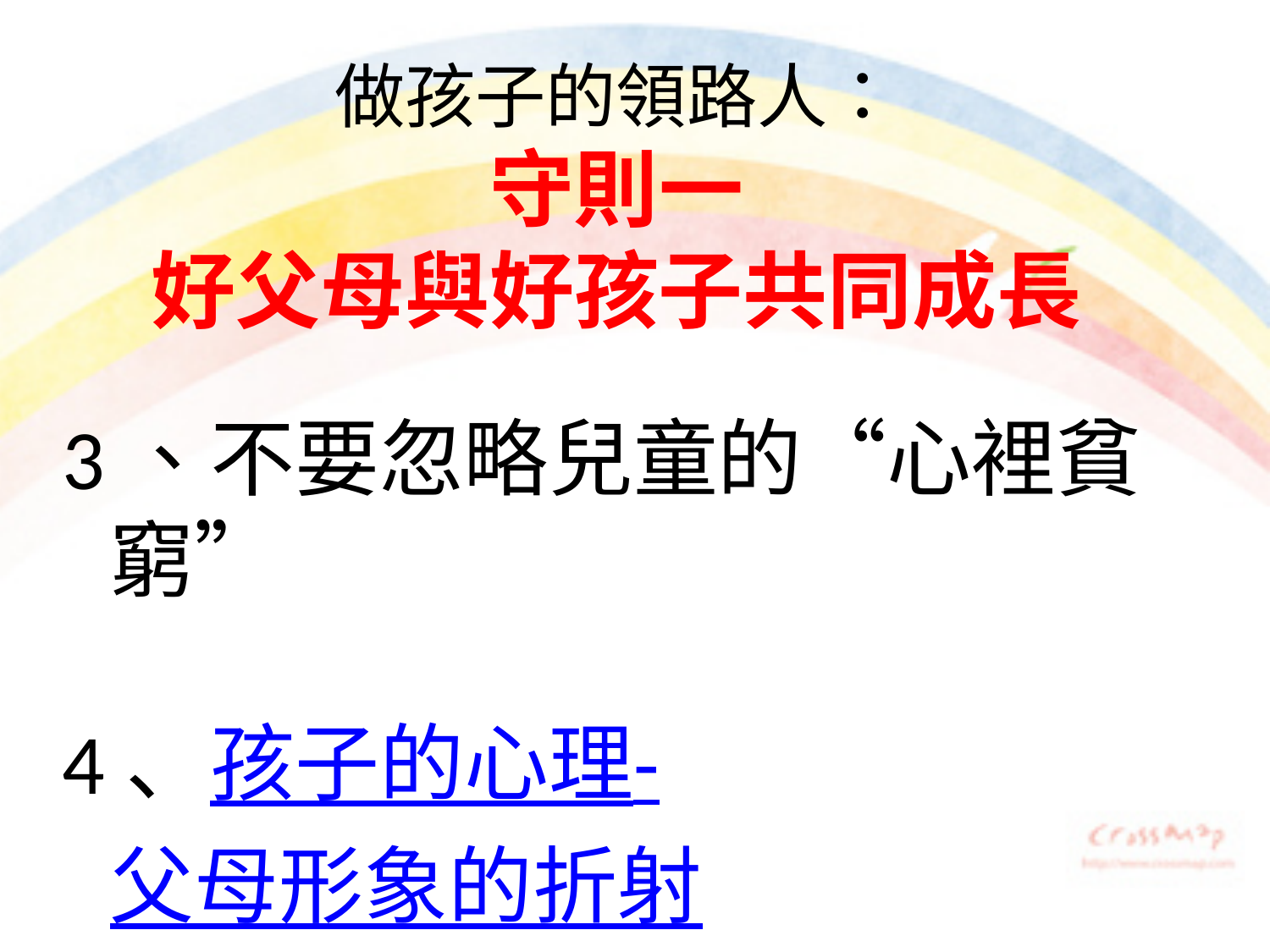

# 做孩子的領路人： 守則一 好父母與好孩子共同成長

3、不要忽略兒童的“心裡貧窮”

4、孩子的心理-父母形象的折射